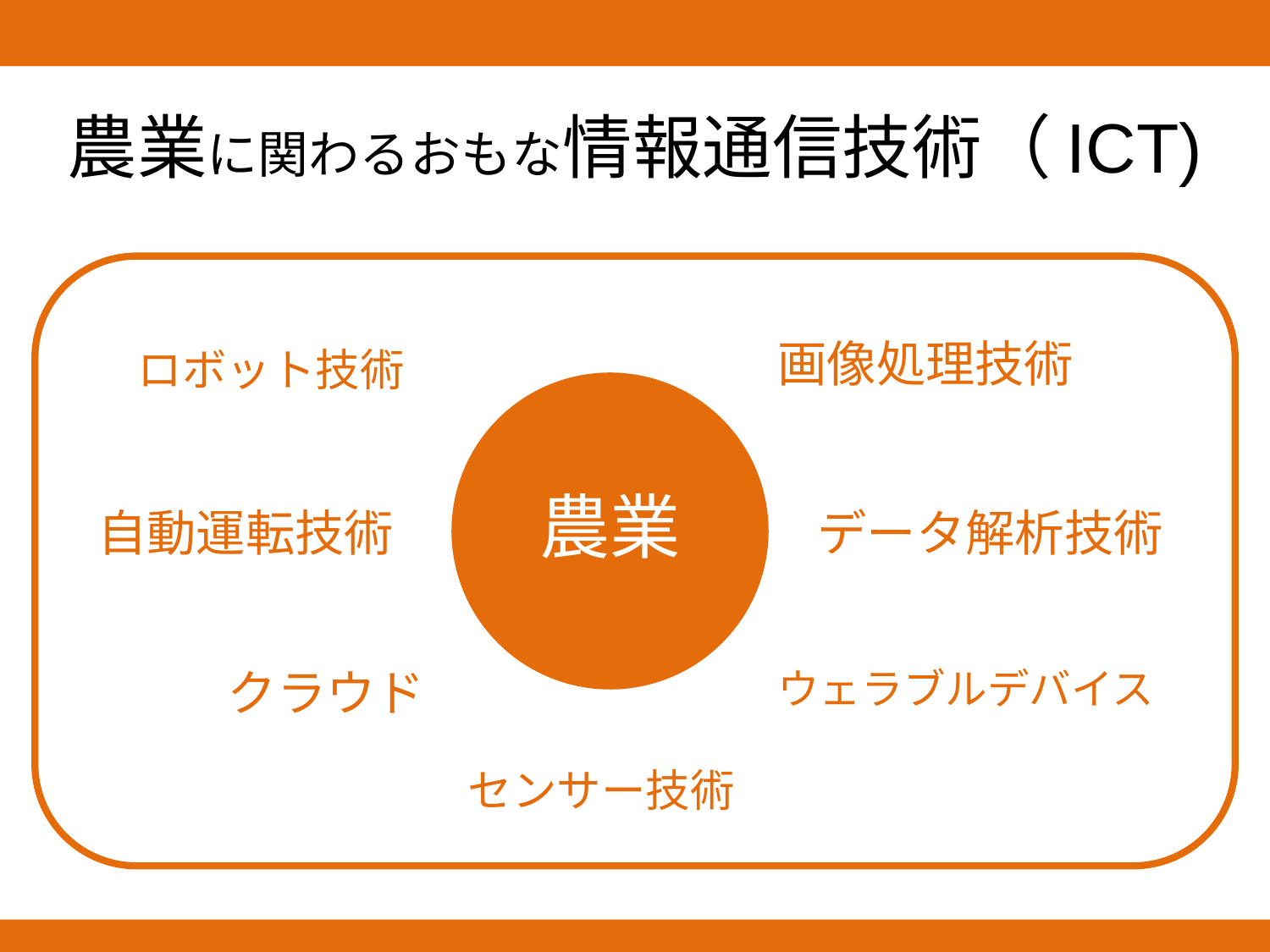

# 農業に関わるおもな情報通信技術（ICT)

画像処理技術
ロボット技術

農業

自動運転技術
データ解析技術

クラウド

ウェラブルデバイス
センサー技術